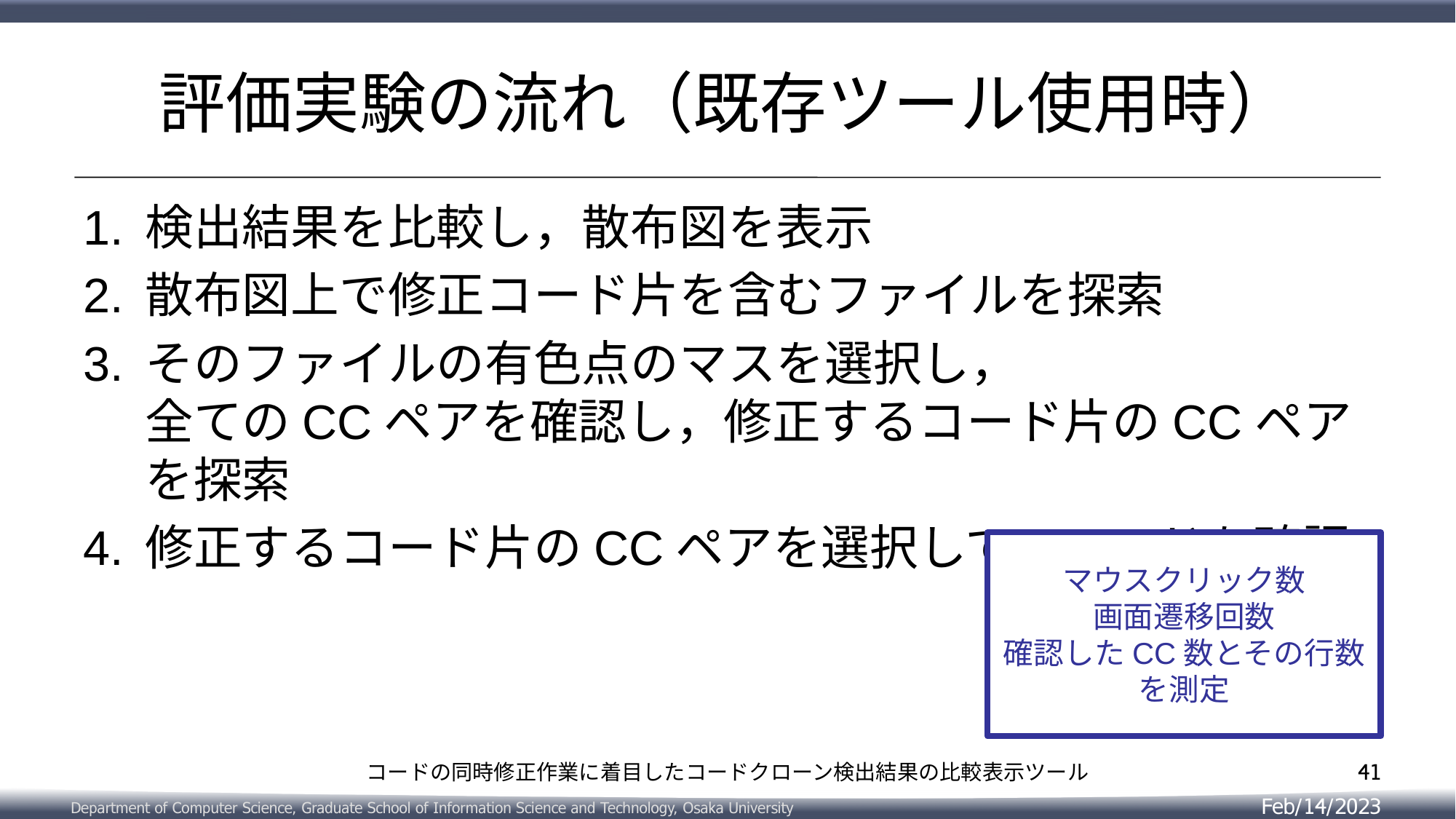

# 評価実験の流れ（既存ツール使用時）
検出結果を比較し，散布図を表示
散布図上で修正コード片を含むファイルを探索
そのファイルの有色点のマスを選択し，
全てのCCペアを確認し，修正するコード片のCCペアを探索
修正するコード片のCCペアを選択して，コードを確認
マウスクリック数
画面遷移回数
確認したCC数とその行数
を測定
41
コードの同時修正作業に着目したコードクローン検出結果の比較表示ツール
Feb/14/2023